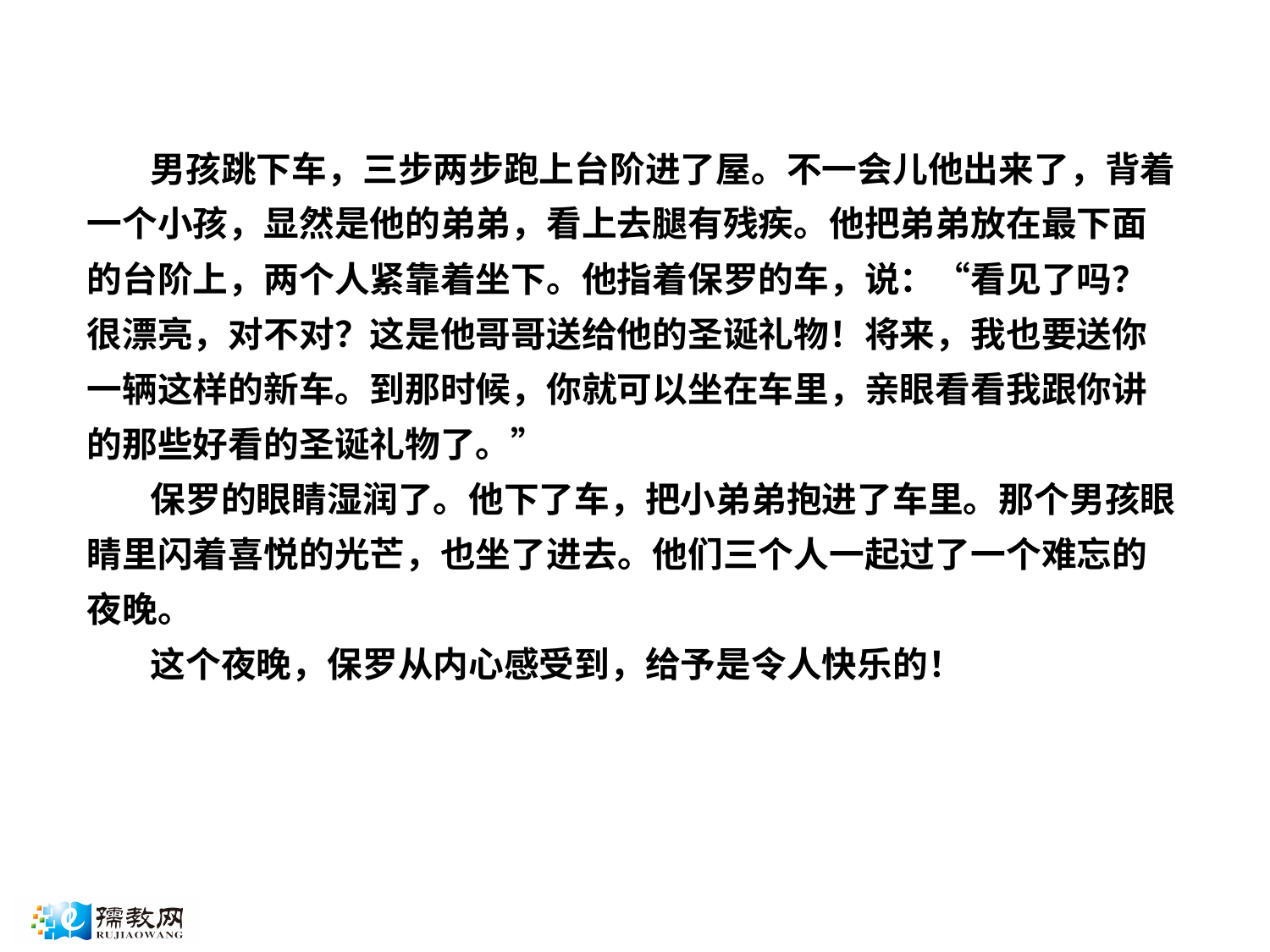

男孩跳下车，三步两步跑上台阶进了屋。不一会儿他出来了，背着一个小孩，显然是他的弟弟，看上去腿有残疾。他把弟弟放在最下面的台阶上，两个人紧靠着坐下。他指着保罗的车，说：“看见了吗？很漂亮，对不对？这是他哥哥送给他的圣诞礼物！将来，我也要送你一辆这样的新车。到那时候，你就可以坐在车里，亲眼看看我跟你讲的那些好看的圣诞礼物了。”
保罗的眼睛湿润了。他下了车，把小弟弟抱进了车里。那个男孩眼睛里闪着喜悦的光芒，也坐了进去。他们三个人一起过了一个难忘的夜晚。
这个夜晚，保罗从内心感受到，给予是令人快乐的！